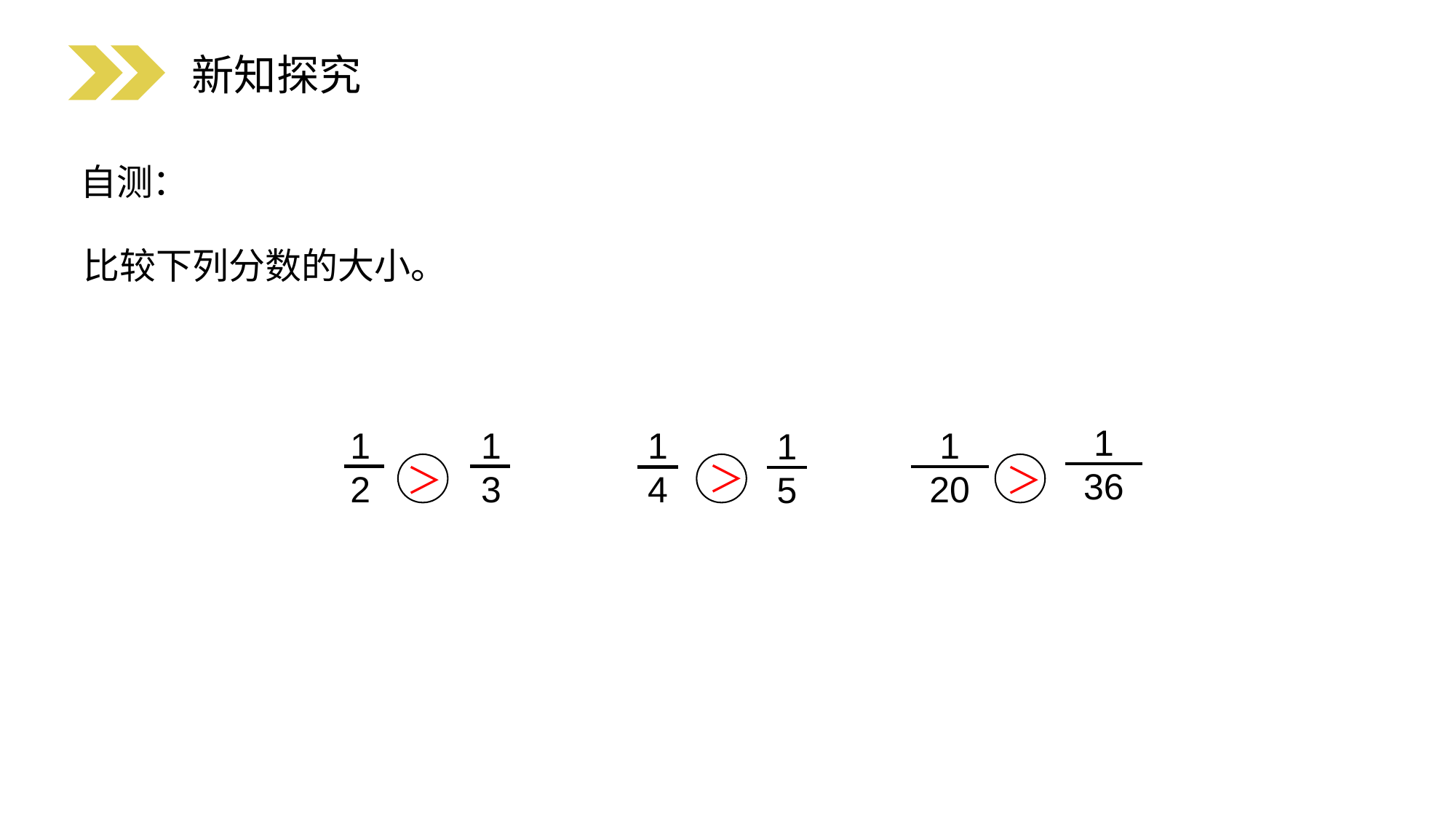

新知探究
自测：

比较下列分数的大小。

1
36
1
2
1
4
1
3
1
20
1
5
＞
＞
＞